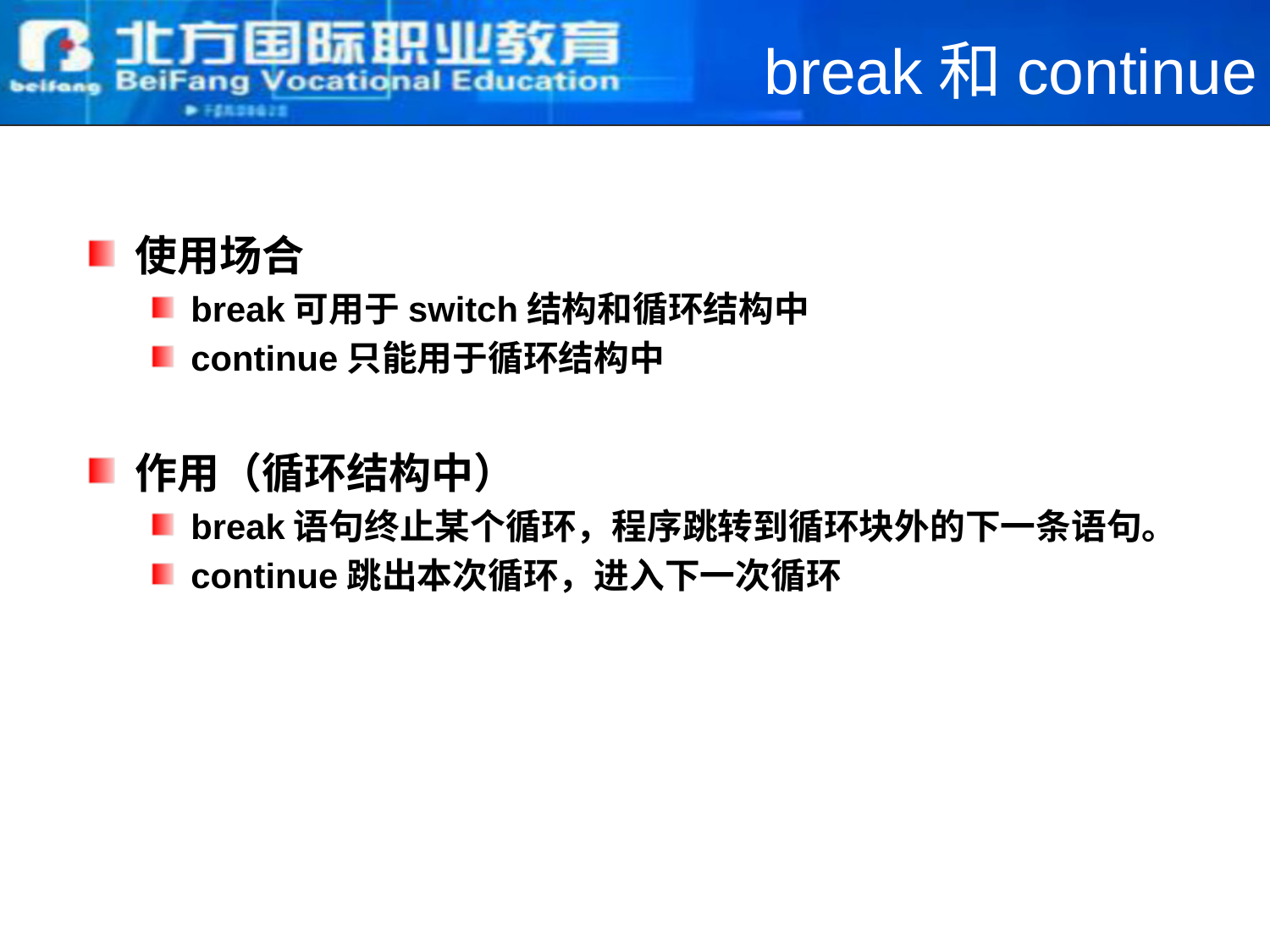

# break和continue

使用场合
break可用于switch结构和循环结构中
continue只能用于循环结构中

作用（循环结构中）
break语句终止某个循环，程序跳转到循环块外的下一条语句。
continue跳出本次循环，进入下一次循环